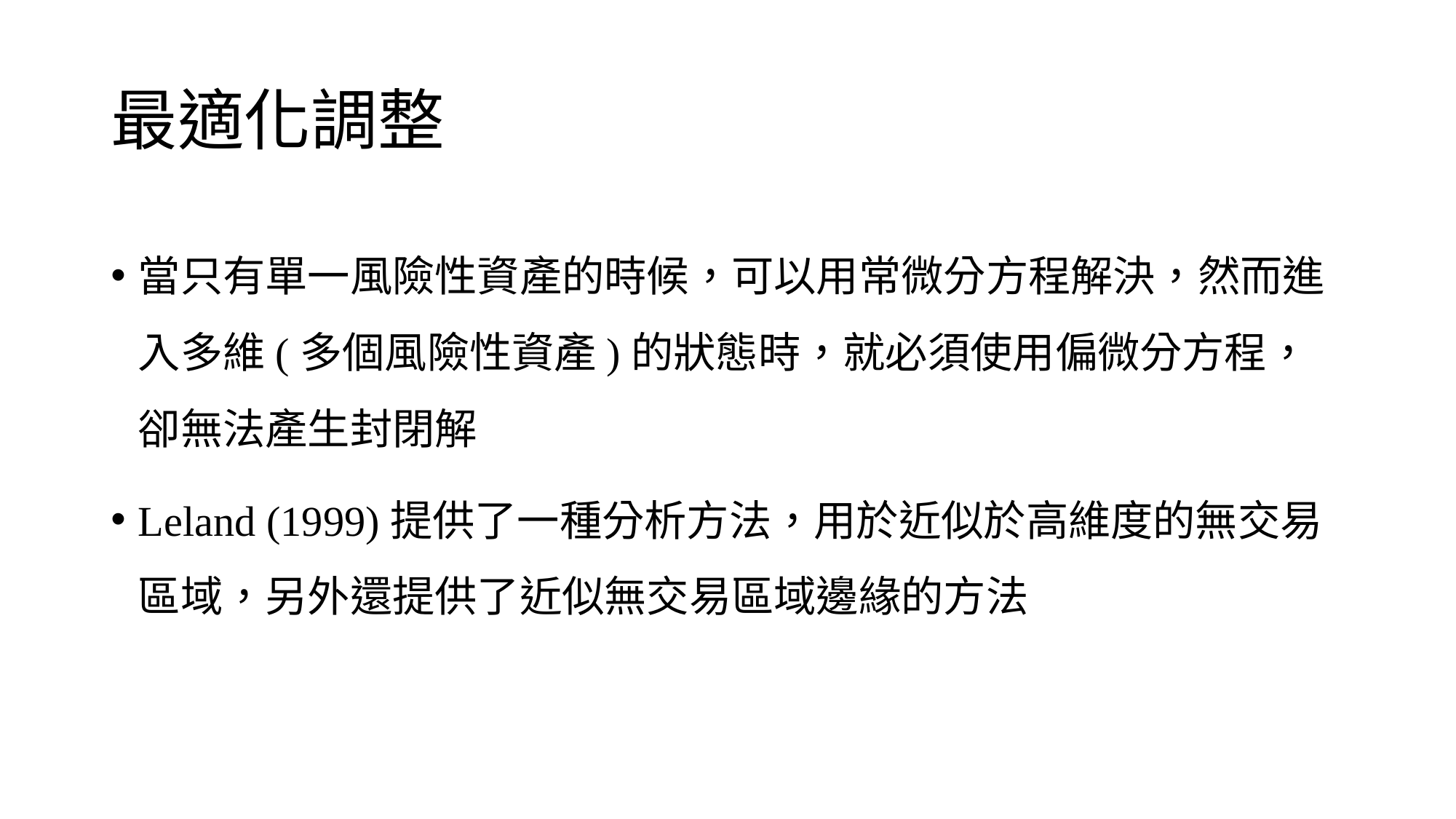

# 最適化調整
當只有單一風險性資產的時候，可以用常微分方程解決，然而進入多維(多個風險性資產)的狀態時，就必須使用偏微分方程，卻無法產生封閉解
Leland (1999)提供了一種分析方法，用於近似於高維度的無交易區域，另外還提供了近似無交易區域邊緣的方法